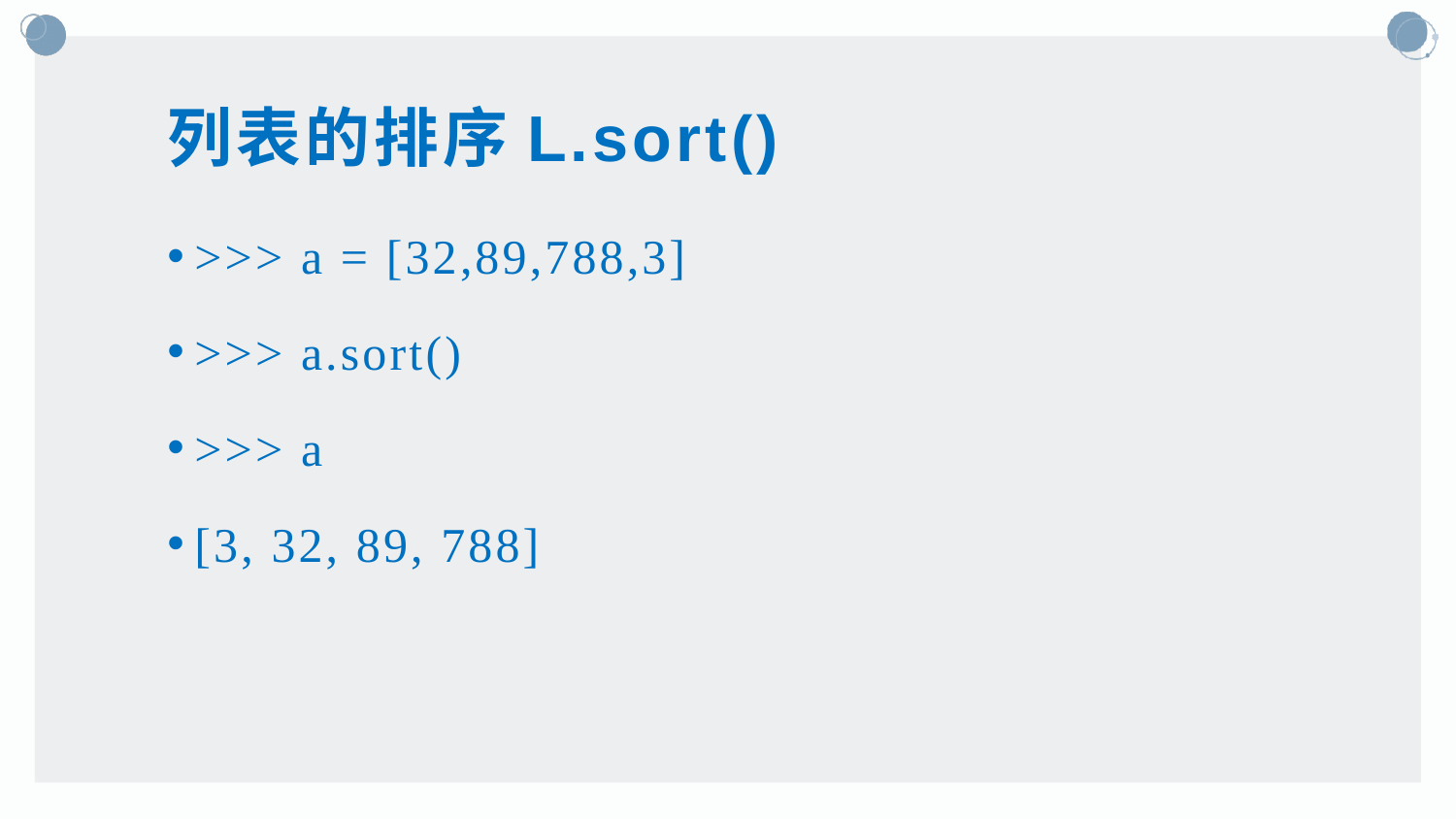

# 列表的排序L.sort()
>>> a = [32,89,788,3]
>>> a.sort()
>>> a
[3, 32, 89, 788]